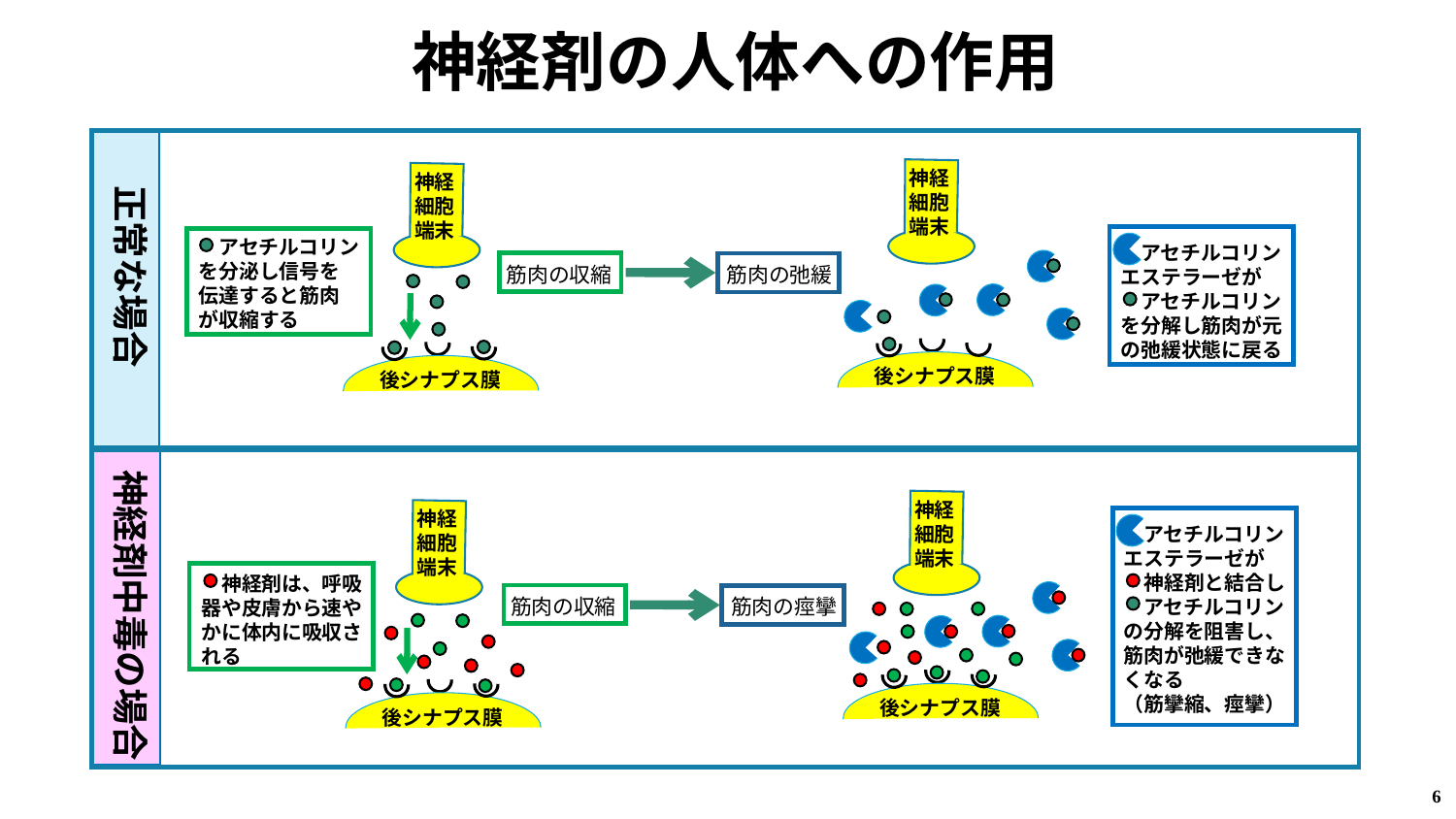

# 神経剤の人体への作用

神経
細胞
端末

神経
細胞
端末

後シナプス膜

正常な場合

　アセチルコリンエステラーゼが
　アセチルコリンを分解し筋肉が元の弛緩状態に戻る

　アセチルコリン
を分泌し信号を
伝達すると筋肉
が収縮する

筋肉の収縮
筋肉の弛緩

後シナプス膜

神経剤中毒の場合
神経
細胞
端末

神経
細胞
端末

　アセチルコリンエステラーゼが
　神経剤と結合し
　アセチルコリンの分解を阻害し、
筋肉が弛緩できなくなる
（筋攣縮、痙攣）

　神経剤は、呼吸器や皮膚から速やかに体内に吸収される

筋肉の収縮
筋肉の痙攣

後シナプス膜

後シナプス膜

6